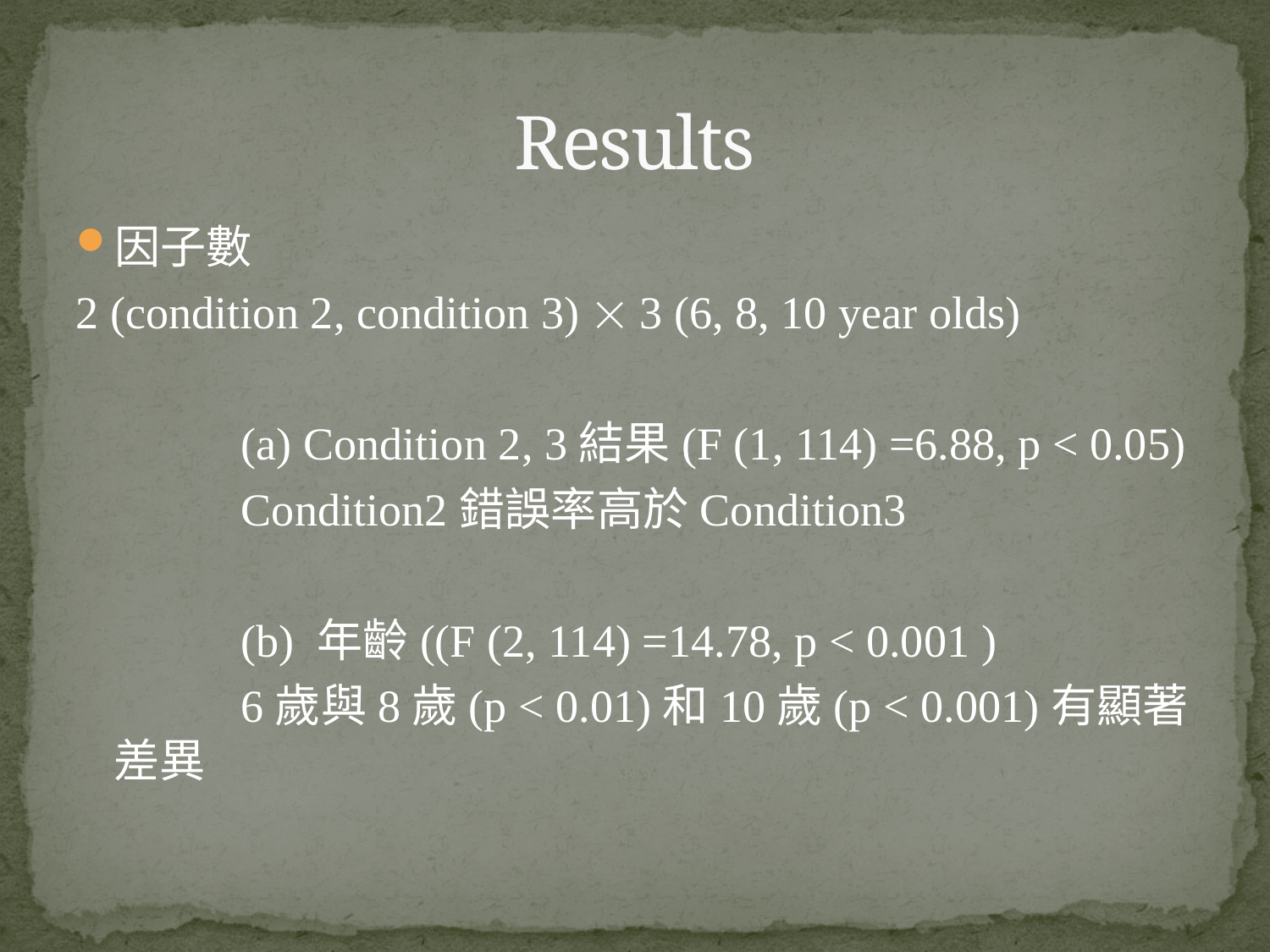

# Results
因子數
2 (condition 2, condition 3) × 3 (6, 8, 10 year olds)

		(a) Condition 2, 3結果(F (1, 114) =6.88, p < 0.05)
		Condition2錯誤率高於Condition3

		(b) 年齡((F (2, 114) =14.78, p < 0.001 )
		6歲與8歲(p < 0.01)和10歲(p < 0.001)有顯著差異